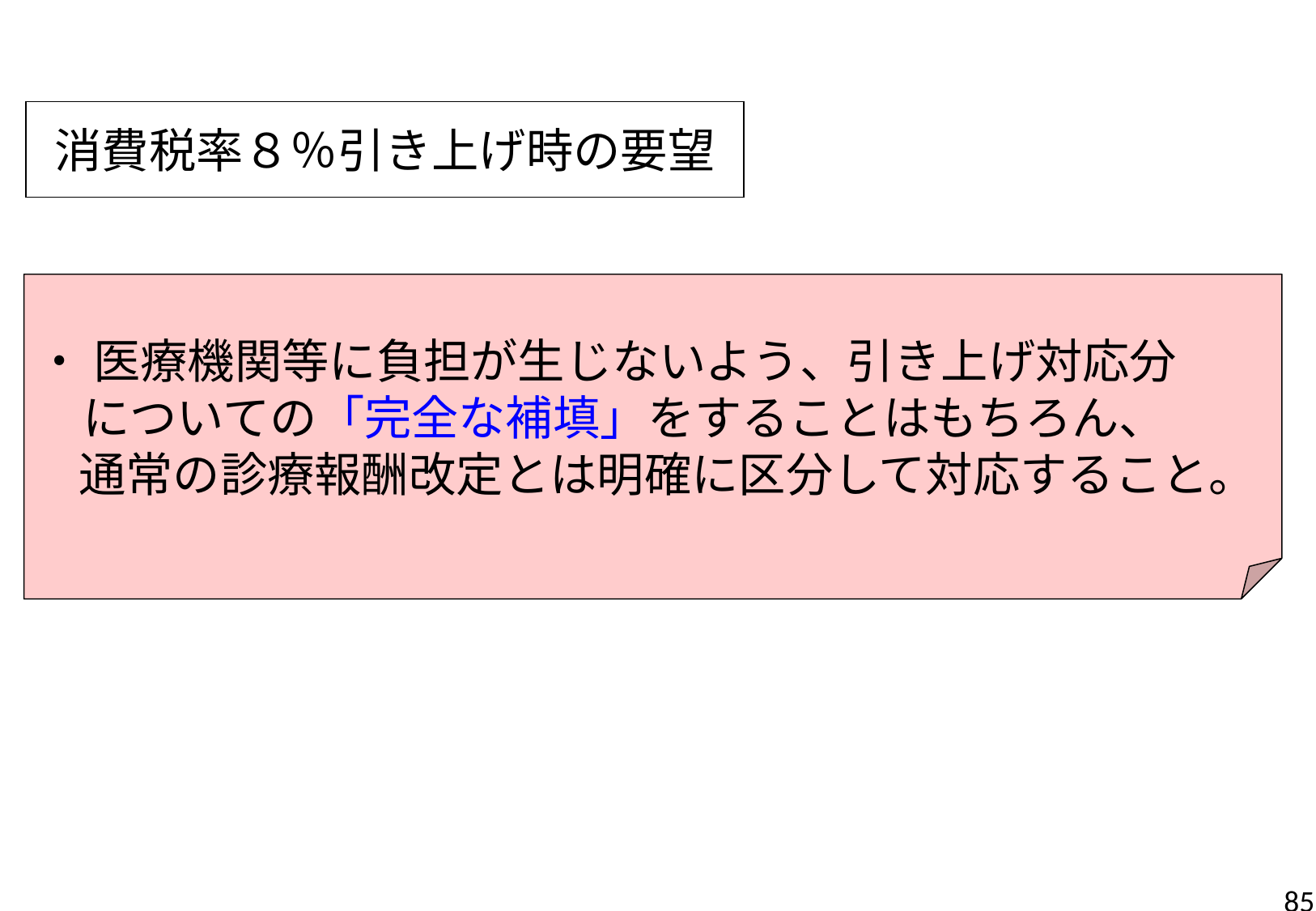

消費税率８％引き上げ時の要望
・ 医療機関等に負担が生じないよう、引き上げ対応分
　についての「完全な補填」をすることはもちろん、
   通常の診療報酬改定とは明確に区分して対応すること。
85